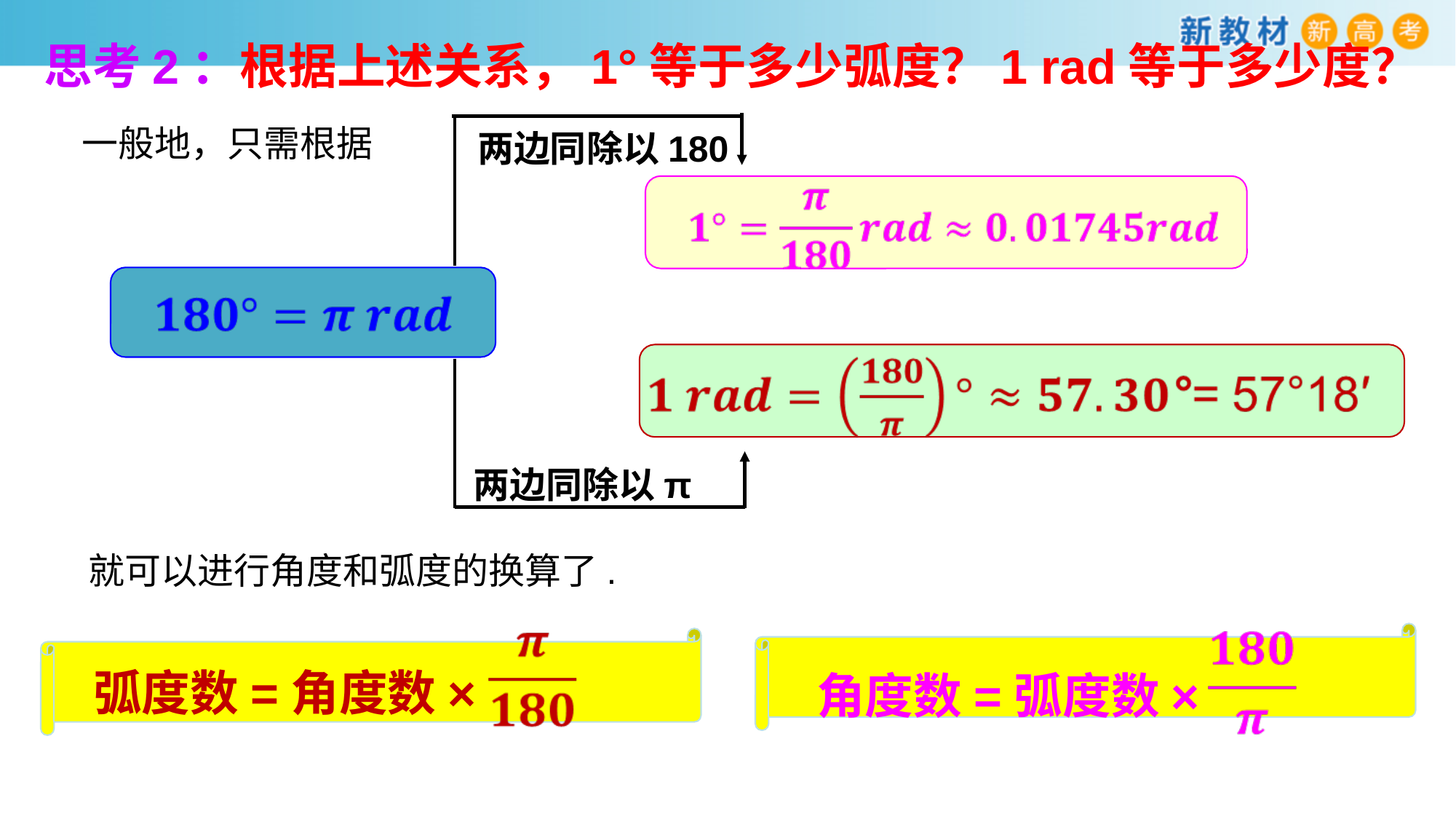

思考2：根据上述关系，1°等于多少弧度？1 rad等于多少度？
一般地，只需根据
两边同除以180

两边同除以π
就可以进行角度和弧度的换算了.

弧度数=角度数×

角度数=弧度数×